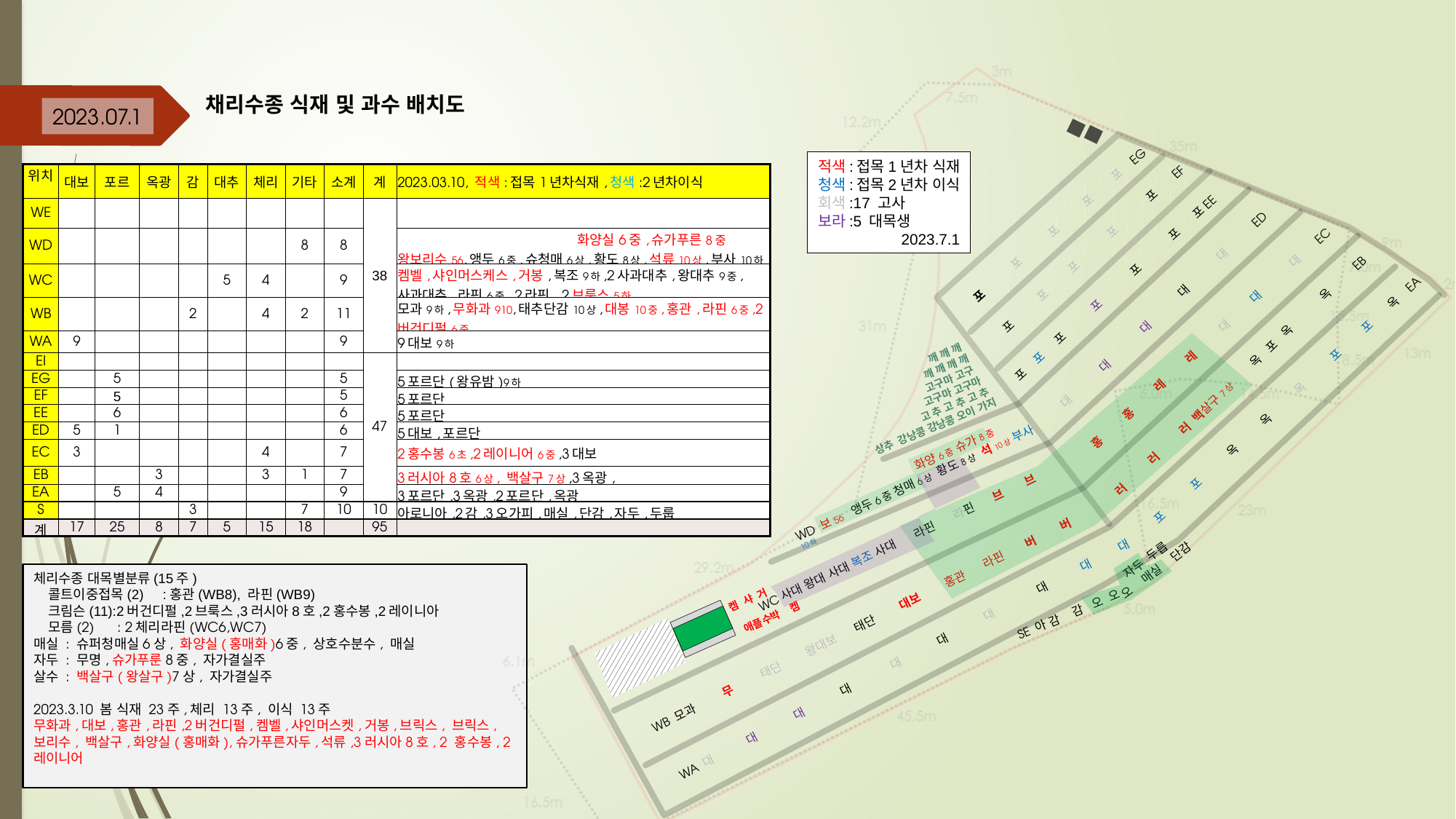

적색:접목1년차 식재
청색:접목2년차 이식
회색:17 고사
보라:5 대목생
2023.7.1

채리수종 식재 및 과수 배치도
2023.07.1
| 위치 | 대보 | 포르 | 옥광 | 감 | 대추 | 체리 | 기타 | 소계 | 계 | 2023.03.10, 적색:접목1년차식재,청색:2년차이식 |
| --- | --- | --- | --- | --- | --- | --- | --- | --- | --- | --- |
| WE |  |  |  |  |  |  |  |  | 38 |  |
| WD |  |  |  |  |  |  | 8 | 8 |  | 화양실6중,슈가푸른8중 왕보리수56,앵두6중,슈청매6상,황도8상,석류10상,부사10하 |
| WC |  |  |  |  | 5 | 4 |  | 9 |  | 켐벨,샤인머스케스,거봉,복조9하,2사과대추,왕대추9중,사과대추,라핀6중, 2라핀, 2브룩스5하 |
| WB |  |  |  | 2 |  | 4 | 2 | 11 |  | 모과9하,무화과910,태추단감10상,대봉10중,홍관,라핀6중,2버건디펄6중 |
| WA | 9 |  |  |  |  |  |  | 9 |  | 9대보9하 |
| EI |  |  |  |  |  |  |  |  | 47 |  |
| EG |  | 5 |  |  |  |  |  | 5 |  | 5포르단(왕유밤)9하 |
| EF |  | 5 |  |  |  |  |  | 5 |  | 5포르단 |
| EE |  | 6 |  |  |  |  |  | 6 |  | 5포르단 |
| ED | 5 | 1 |  |  |  |  |  | 6 |  | 5대보,포르단 |
| EC | 3 |  |  |  |  | 4 |  | 7 |  | 2홍수봉6초,2레이니어6중,3대보 |
| EB |  |  | 3 |  |  | 3 | 1 | 7 |  | 3러시아8호6상, 백살구7상,3옥광, |
| EA |  | 5 | 4 |  |  |  |  | 9 |  | 3포르단,3옥광,2포르단,옥광 |
| S |  |  |  | 3 |  |  | 7 | 10 | 10 | 아로니아,2감,3오가피,매실,단감,자두,두룹 |
| 계 | 17 | 25 | 8 | 7 | 5 | 15 | 18 |  | 95 |  |
포           포           포          포        포   EG
 포          포         포            포            포      EF
포    포     포           포            포            포      포EE
대            대             대            대            대          ED
홍         홍         레         레          대         대            대      EC
러          러         러  백살구7상        옥   포   옥            옥         EB
        포           포           옥          옥          옥           포         포       옥   EA
                                       화양6중 슈가8중
WD 보56  앵두6중 청매6상  황도8상  석10상 부사10하
       WC사대 왕대 사대 복조 사대      라핀      라핀      브       브
    자두  두릅
오    매실    단감
SE 아 감    감   오  오
WB 모과         무         태단        왕대보      태단        대보        홍관      라핀       버        버
WA 대           대            대            대             대            대            대              대           대         대
켐  샤  거

 애플수박    켐

깨 깨 깨
깨 깨 깨 깨
고구마 고구
고구마 고구마
고 추 고 추 고 추
상추  강낭콩 강낭콩 오이 가지

체리수종 대목별분류(15주)
   콜트이중접목(2)     :홍관(WB8), 라핀(WB9)
   크림슨(11):2버건디펄,2브룩스,3러시아8호,2홍수봉,2레이니아
   모름(2)      : 2체리라핀(WC6,WC7)
매실 : 슈퍼청매실6상, 화양실(홍매화)6중, 상호수분수, 매실
자두 : 무명,슈가푸룬8중, 자가결실주
살수 : 백살구(왕살구)7상, 자가결실주

2023.3.10 봄 식재 23주,체리 13주, 이식 13주
무화과,대보,홍관,라핀,2버건디펄,켐벨,샤인머스켓,거봉,브릭스, 브릭스, 보리수, 백살구,화양실(홍매화),슈가푸른자두,석류,3러시아8호, 2 홍수봉, 2레이니어